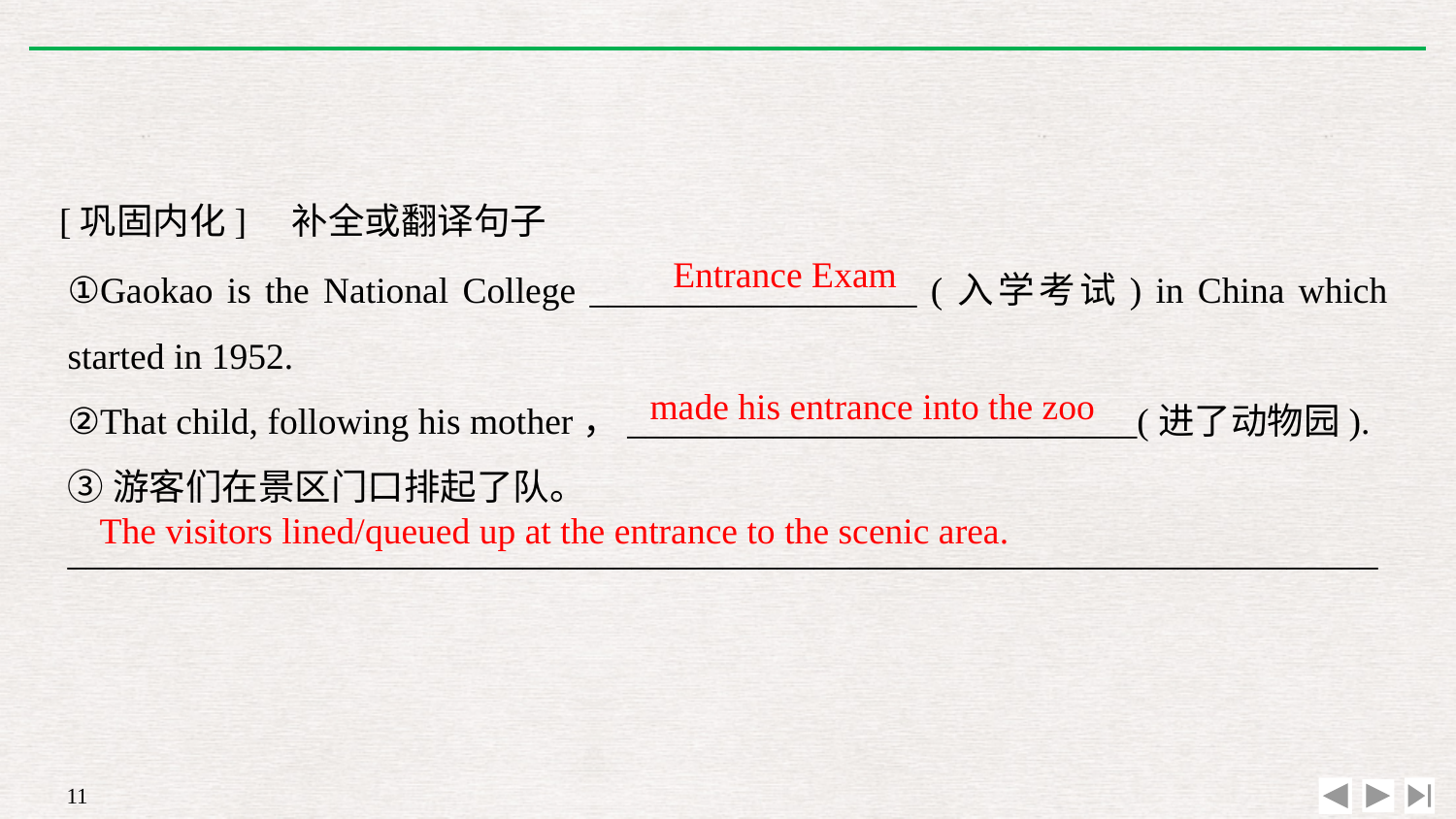

[巩固内化]　补全或翻译句子
①Gaokao is the National College __________________ (入学考试) in China which started in 1952.
②That child, following his mother，____________________________(进了动物园).
③游客们在景区门口排起了队。
________________________________________________________________________
Entrance Exam
made his entrance into the zoo
The visitors lined/queued up at the entrance to the scenic area.